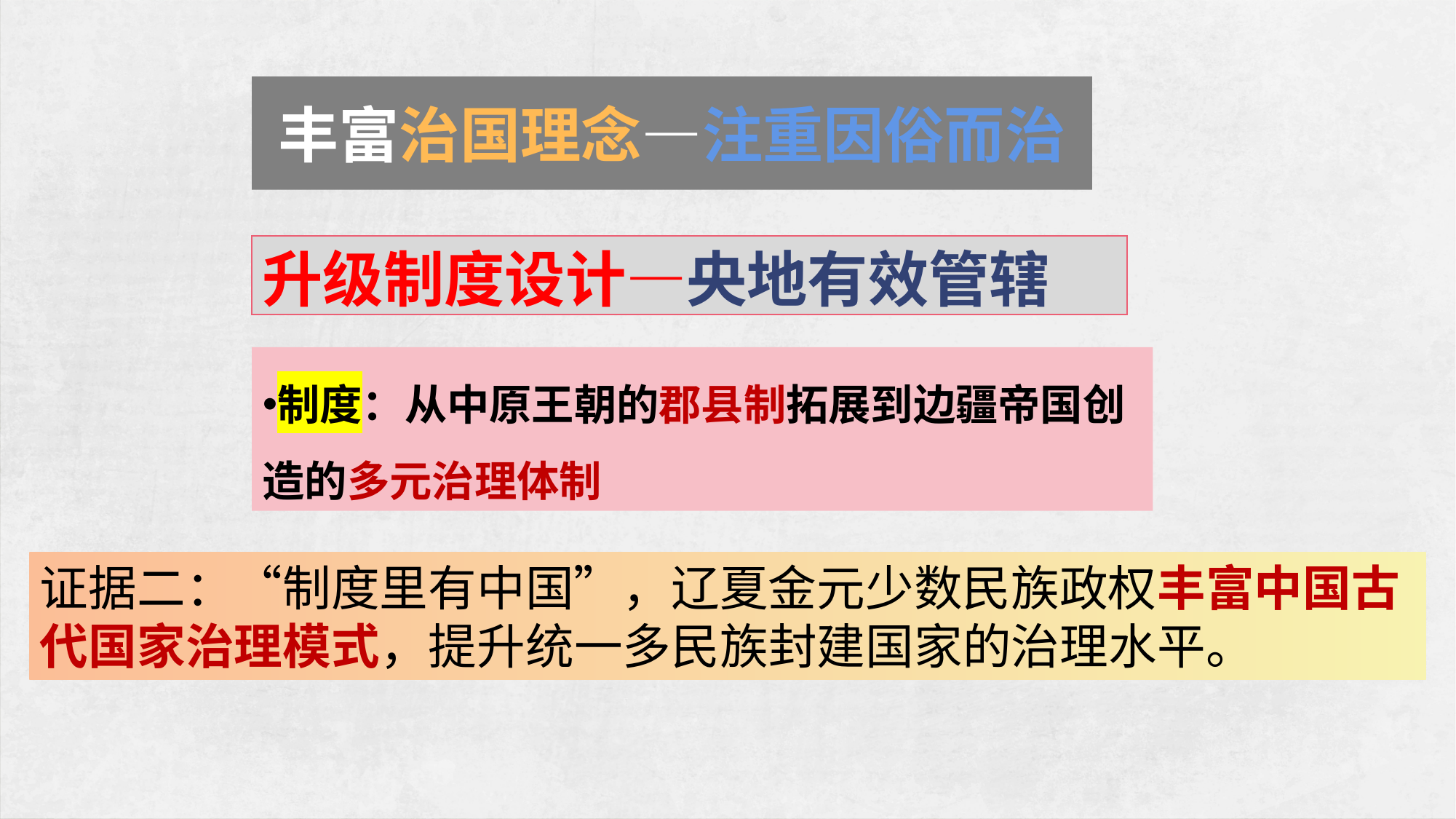

丰富治国理念—注重因俗而治
升级制度设计—央地有效管辖
制度：从中原王朝的郡县制拓展到边疆帝国创造的多元治理体制
证据二：“制度里有中国”，辽夏金元少数民族政权丰富中国古代国家治理模式，提升统一多民族封建国家的治理水平。